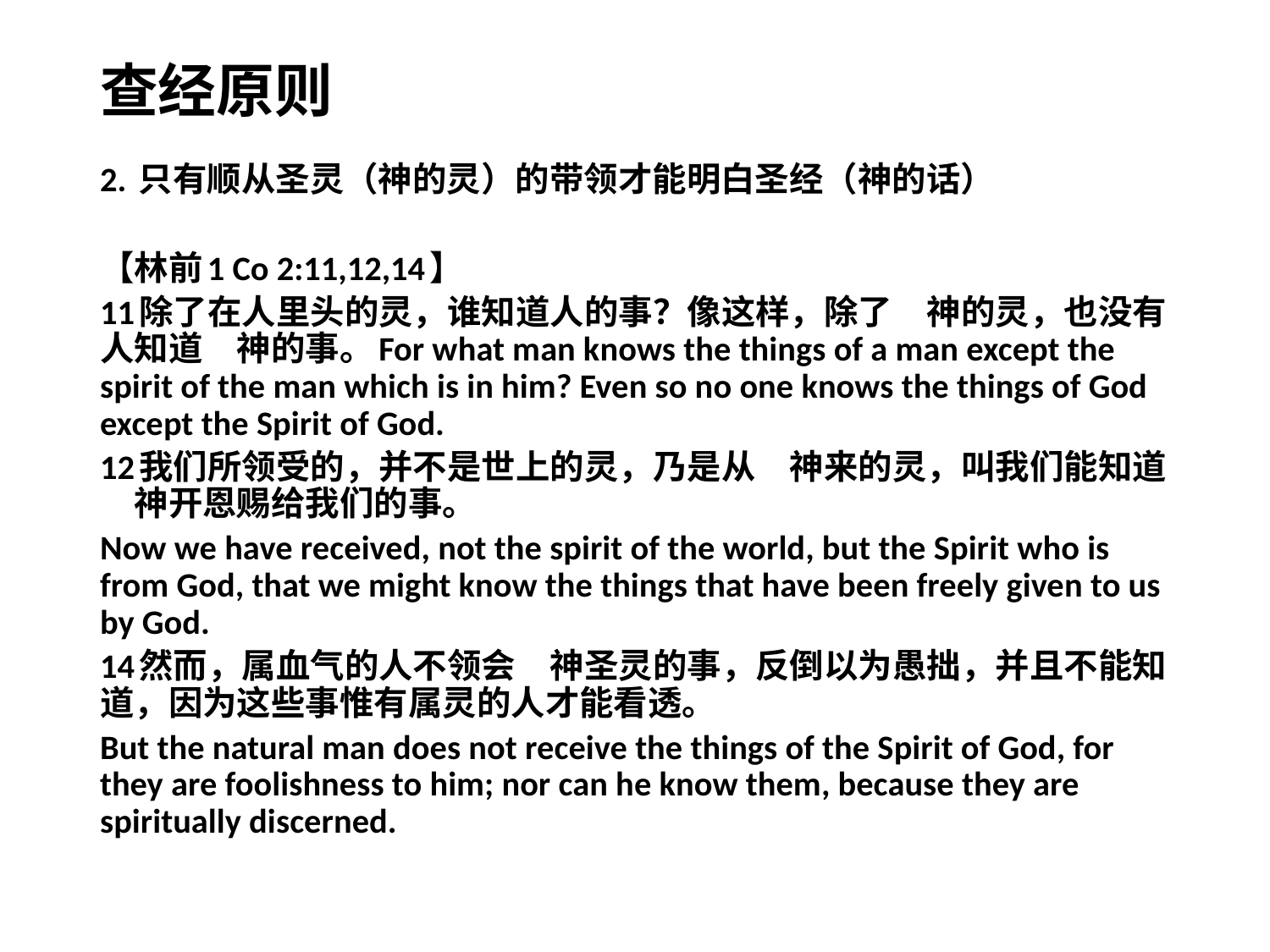

# 查经原则
2. 只有顺从圣灵（神的灵）的带领才能明白圣经（神的话）

【林前1 Co 2:11,12,14】
11除了在人里头的灵，谁知道人的事？像这样，除了　神的灵，也没有人知道　神的事。For what man knows the things of a man except the spirit of the man which is in him? Even so no one knows the things of God except the Spirit of God.
12我们所领受的，并不是世上的灵，乃是从　神来的灵，叫我们能知道　神开恩赐给我们的事。
Now we have received, not the spirit of the world, but the Spirit who is from God, that we might know the things that have been freely given to us by God.
14然而，属血气的人不领会　神圣灵的事，反倒以为愚拙，并且不能知道，因为这些事惟有属灵的人才能看透。
But the natural man does not receive the things of the Spirit of God, for they are foolishness to him; nor can he know them, because they are spiritually discerned.